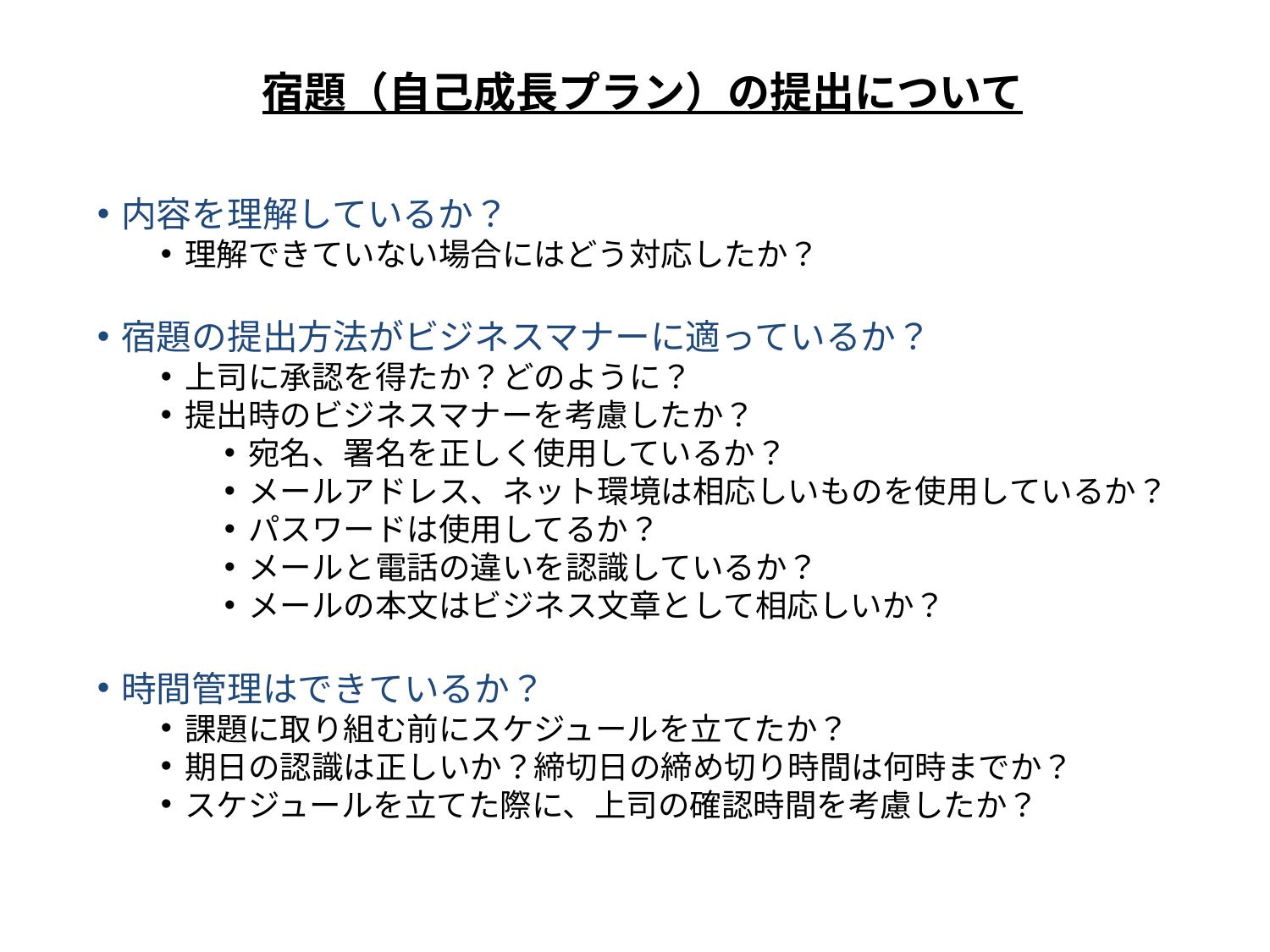

宿題（自己成長プラン）の提出について
内容を理解しているか？
理解できていない場合にはどう対応したか？

宿題の提出方法がビジネスマナーに適っているか？
上司に承認を得たか？どのように？
提出時のビジネスマナーを考慮したか？
宛名、署名を正しく使用しているか？
メールアドレス、ネット環境は相応しいものを使用しているか？
パスワードは使用してるか？
メールと電話の違いを認識しているか？
メールの本文はビジネス文章として相応しいか？

時間管理はできているか？
課題に取り組む前にスケジュールを立てたか？
期日の認識は正しいか？締切日の締め切り時間は何時までか？
スケジュールを立てた際に、上司の確認時間を考慮したか？